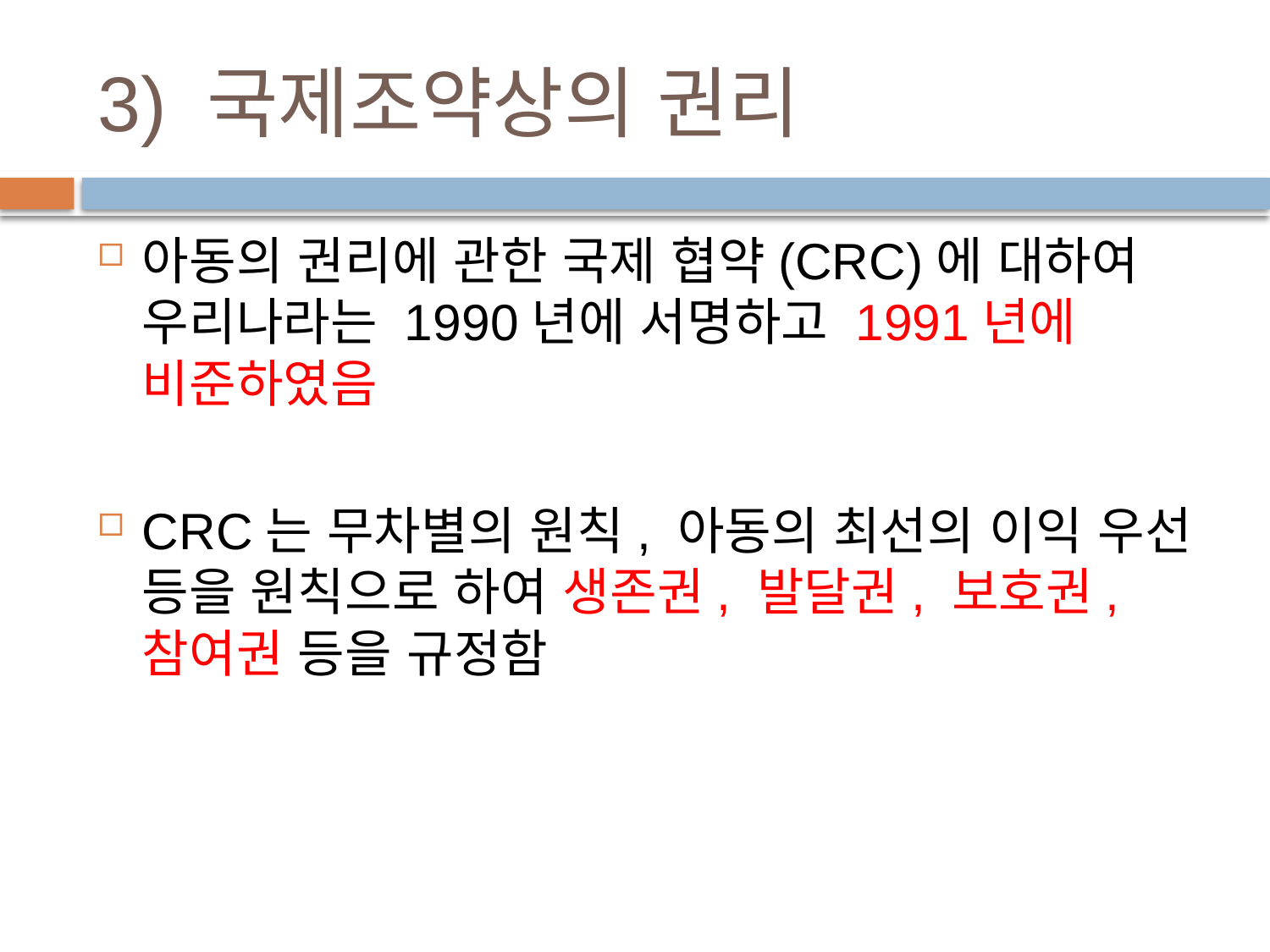

# 3) 국제조약상의 권리
아동의 권리에 관한 국제 협약(CRC)에 대하여 우리나라는 1990년에 서명하고 1991년에 비준하였음

CRC는 무차별의 원칙, 아동의 최선의 이익 우선 등을 원칙으로 하여 생존권, 발달권, 보호권, 참여권 등을 규정함